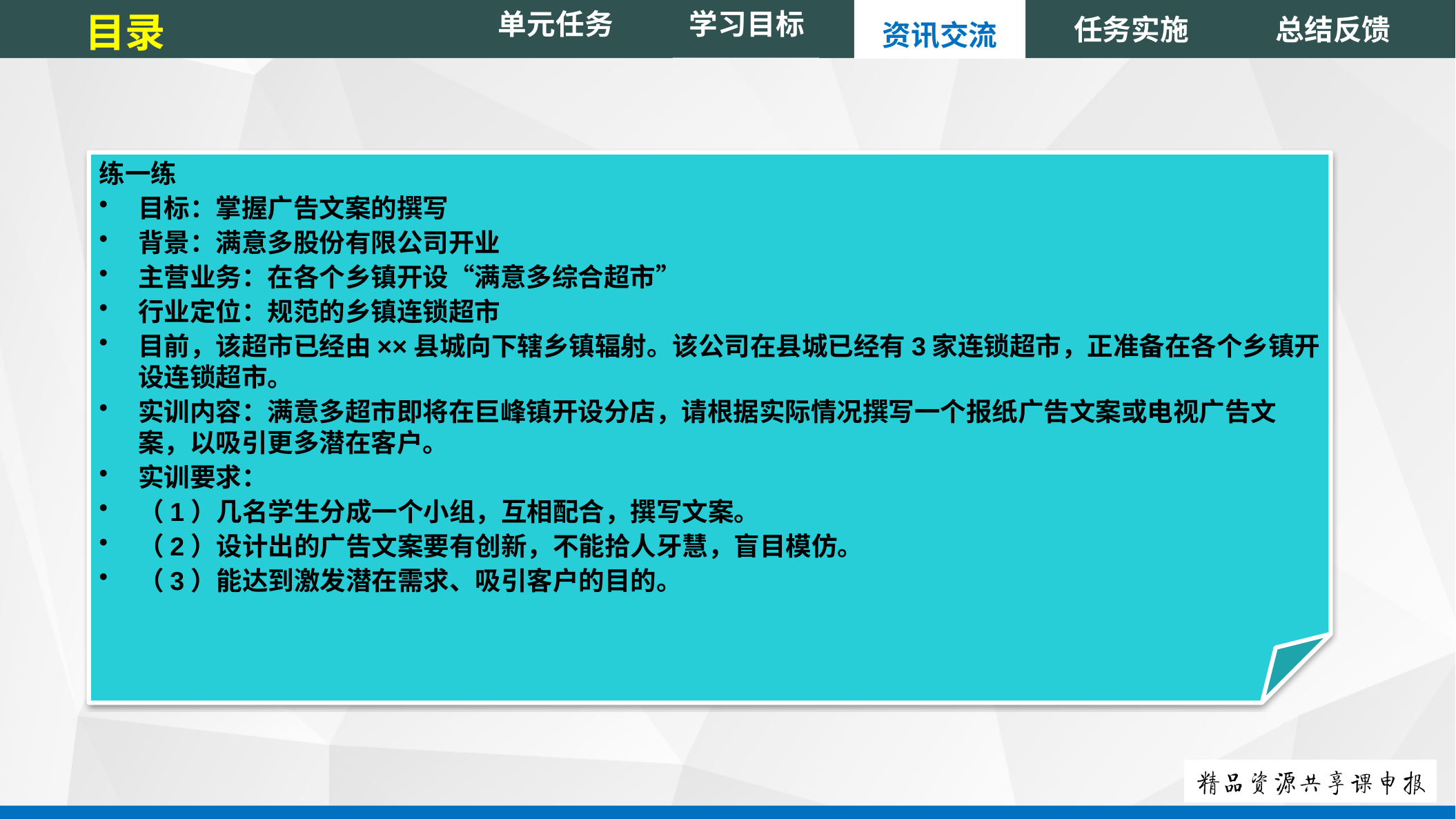

单元任务
目录
任务实施
总结反馈
资讯交流

学习目标

练一练
目标：掌握广告文案的撰写
背景：满意多股份有限公司开业
主营业务：在各个乡镇开设“满意多综合超市”
行业定位：规范的乡镇连锁超市
目前，该超市已经由××县城向下辖乡镇辐射。该公司在县城已经有3家连锁超市，正准备在各个乡镇开设连锁超市。
实训内容：满意多超市即将在巨峰镇开设分店，请根据实际情况撰写一个报纸广告文案或电视广告文案，以吸引更多潜在客户。
实训要求：
（1）几名学生分成一个小组，互相配合，撰写文案。
（2）设计出的广告文案要有创新，不能拾人牙慧，盲目模仿。
（3）能达到激发潜在需求、吸引客户的目的。